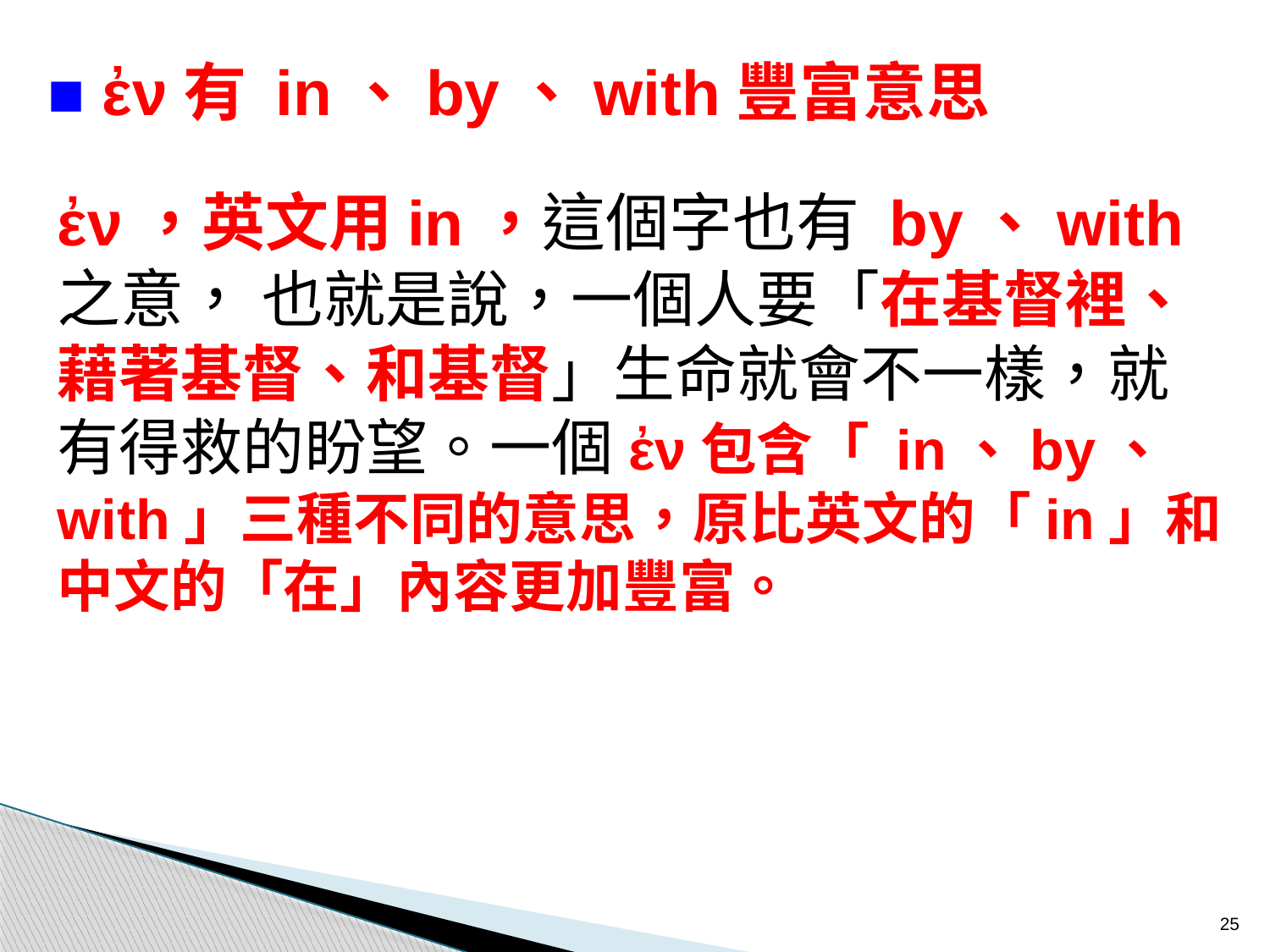

■ ἐν有 in、by、with豐富意思
ἐν，英文用in，這個字也有 by、with之意， 也就是說，一個人要「在基督裡、藉著基督、和基督」生命就會不一樣，就有得救的盼望。一個ἐν包含「 in、by、with」三種不同的意思，原比英文的「in」和中文的「在」內容更加豐富。
25